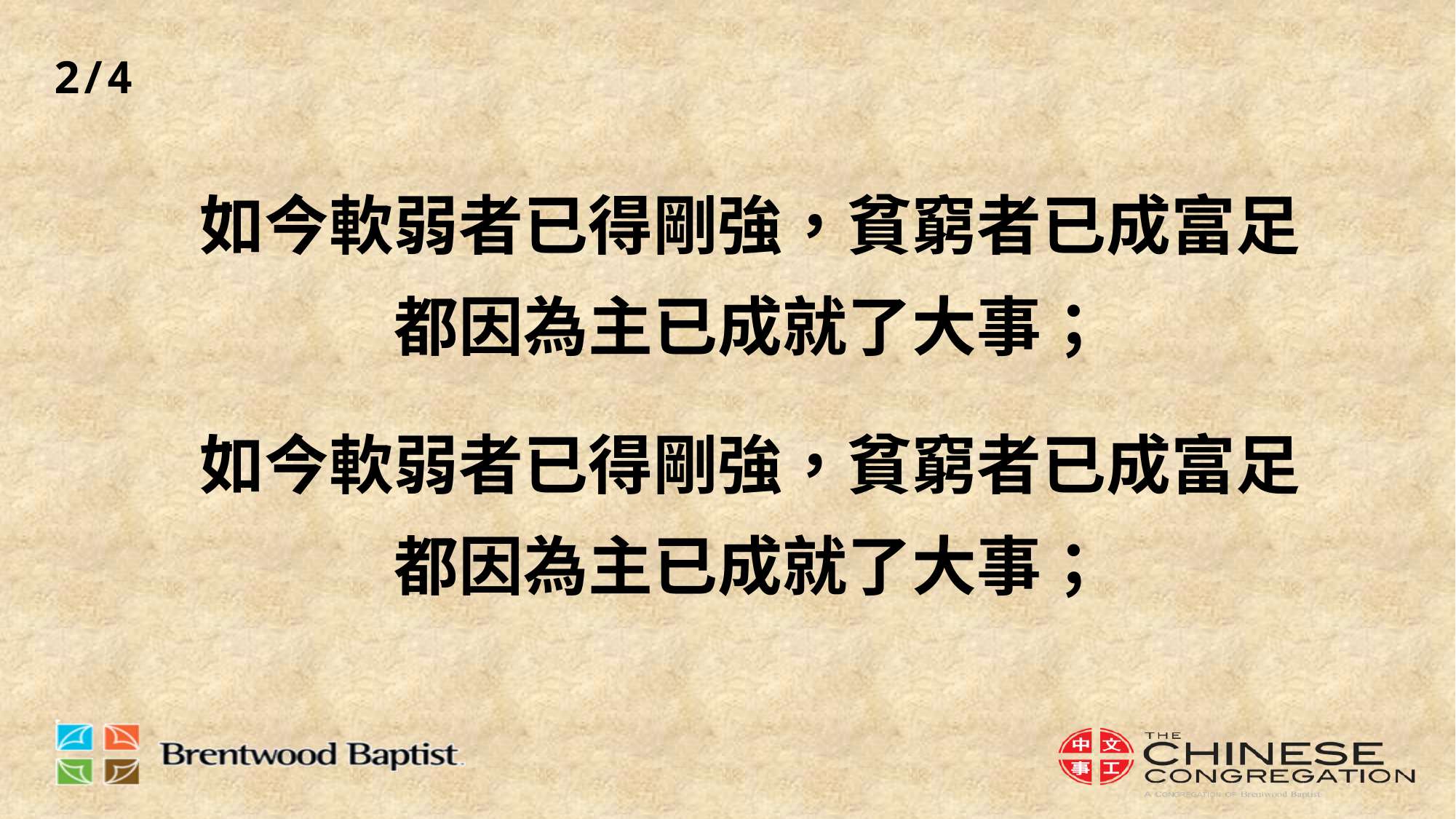

2/4
# 如今軟弱者已得剛強，貧窮者已成富足 都因為主已成就了大事； 如今軟弱者已得剛強，貧窮者已成富足 都因為主已成就了大事；